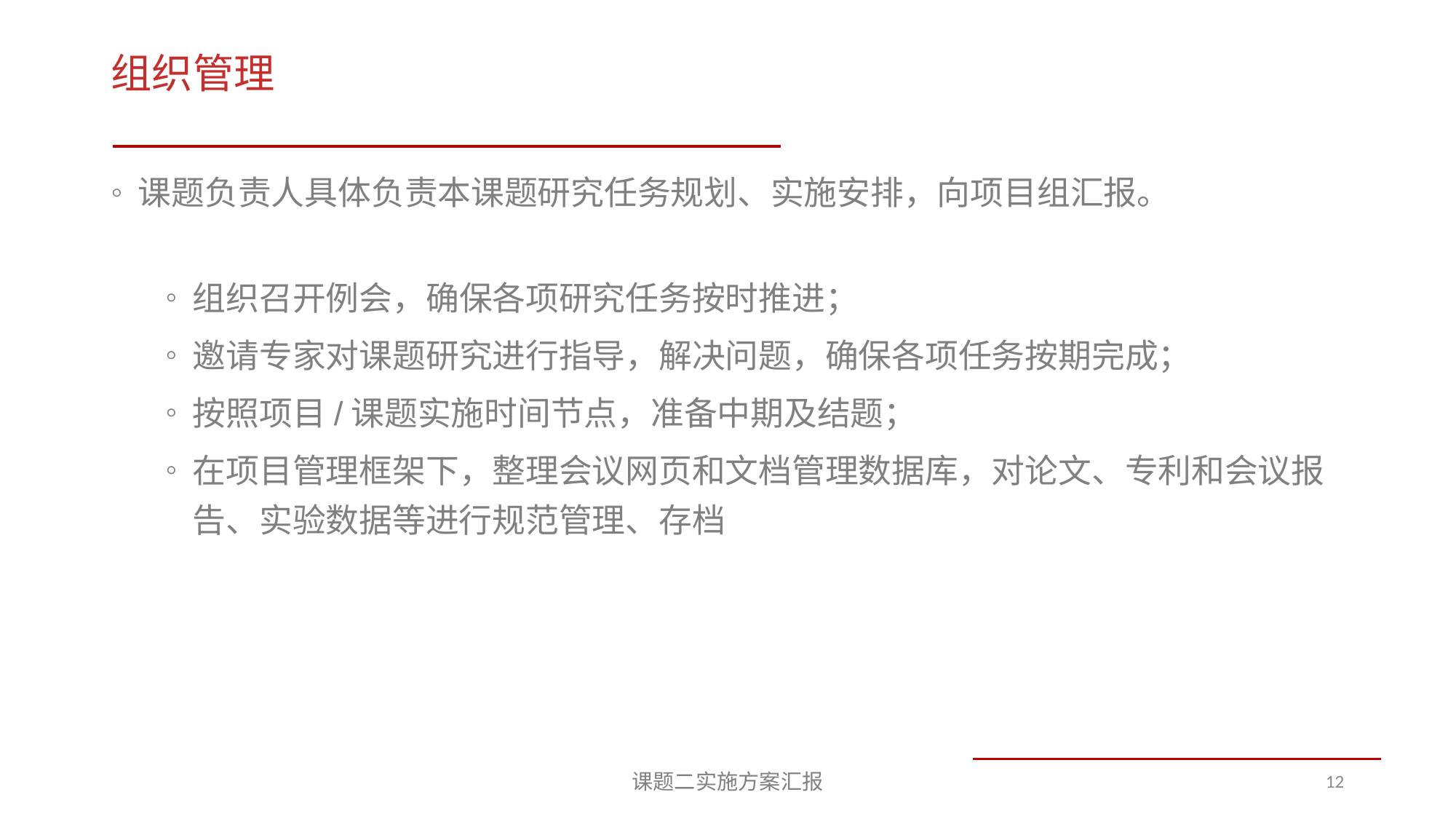

# 组织管理
课题负责人具体负责本课题研究任务规划、实施安排，向项目组汇报。

组织召开例会，确保各项研究任务按时推进；
邀请专家对课题研究进行指导，解决问题，确保各项任务按期完成；
按照项目/课题实施时间节点，准备中期及结题；
在项目管理框架下，整理会议网页和文档管理数据库，对论文、专利和会议报告、实验数据等进行规范管理、存档

课题二实施方案汇报
12